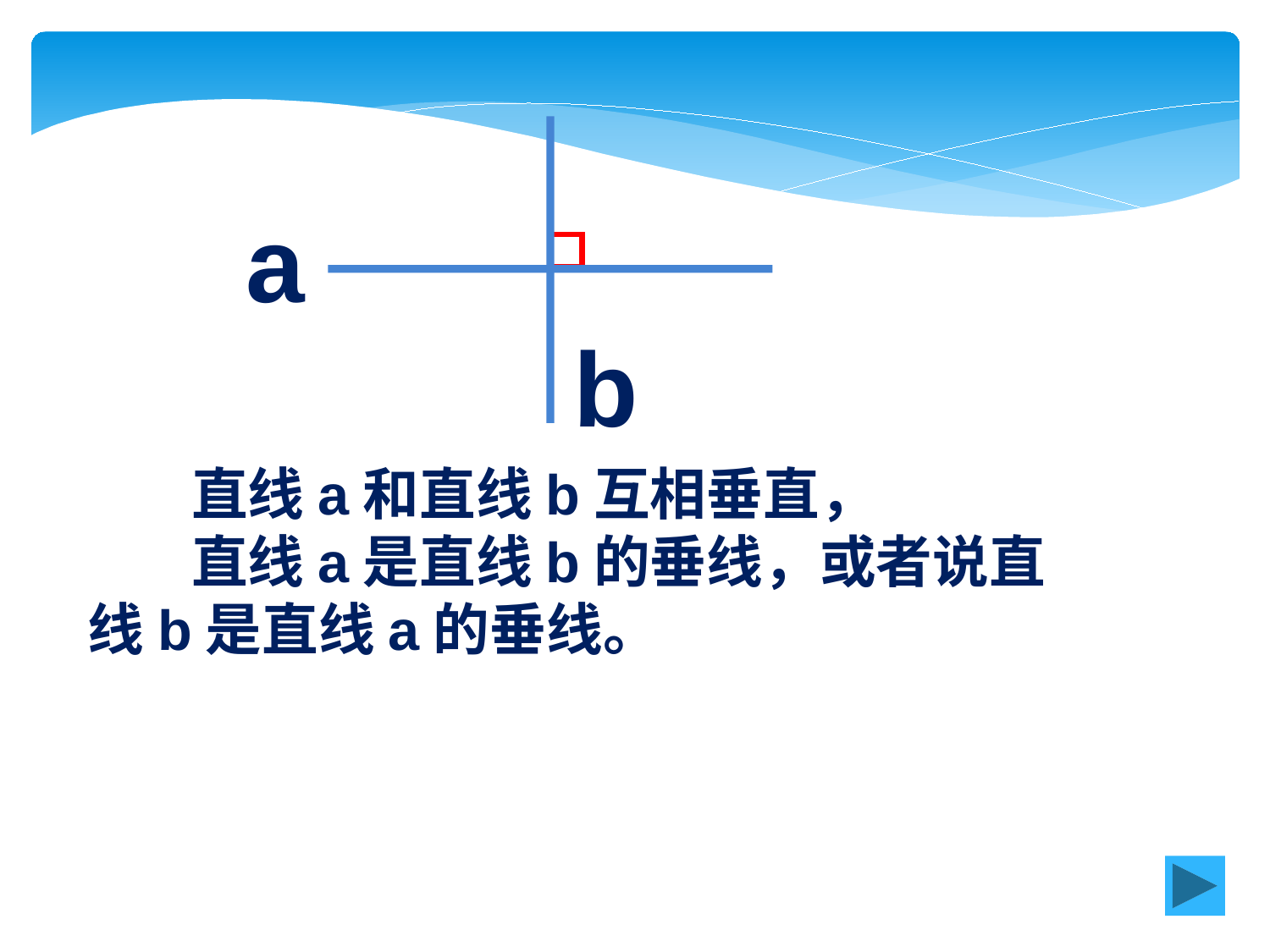

辨析概念2

a

b
       直线a和直线b互相垂直，
       直线a是直线b的垂线，或者说直线b是直线a的垂线。